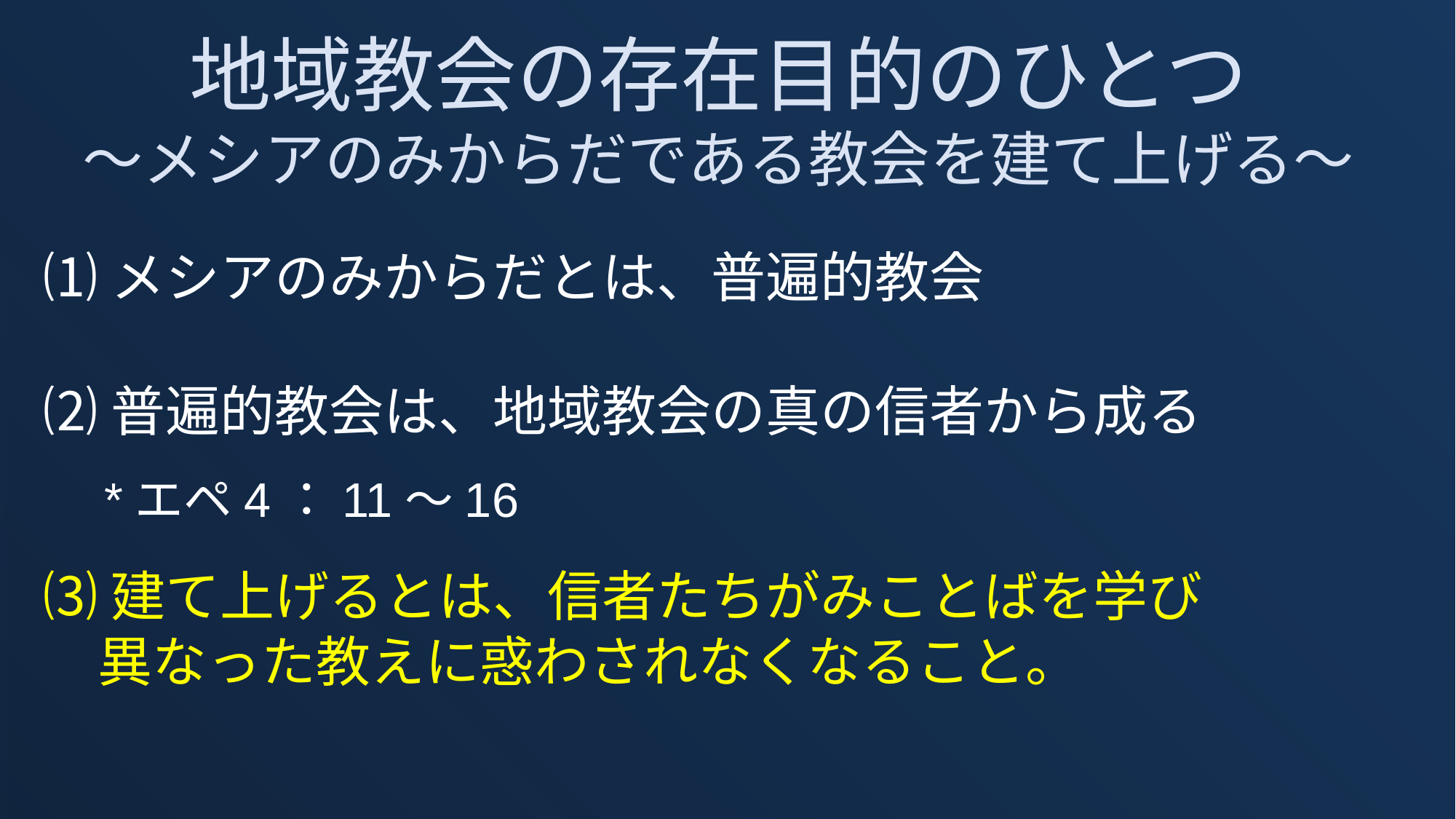

地域教会の存在目的のひとつ
～メシアのみからだである教会を建て上げる～
⑴メシアのみからだとは、普遍的教会
⑵普遍的教会は、地域教会の真の信者から成る
 *エペ4：11～16
⑶建て上げるとは、信者たちがみことばを学び
　異なった教えに惑わされなくなること。